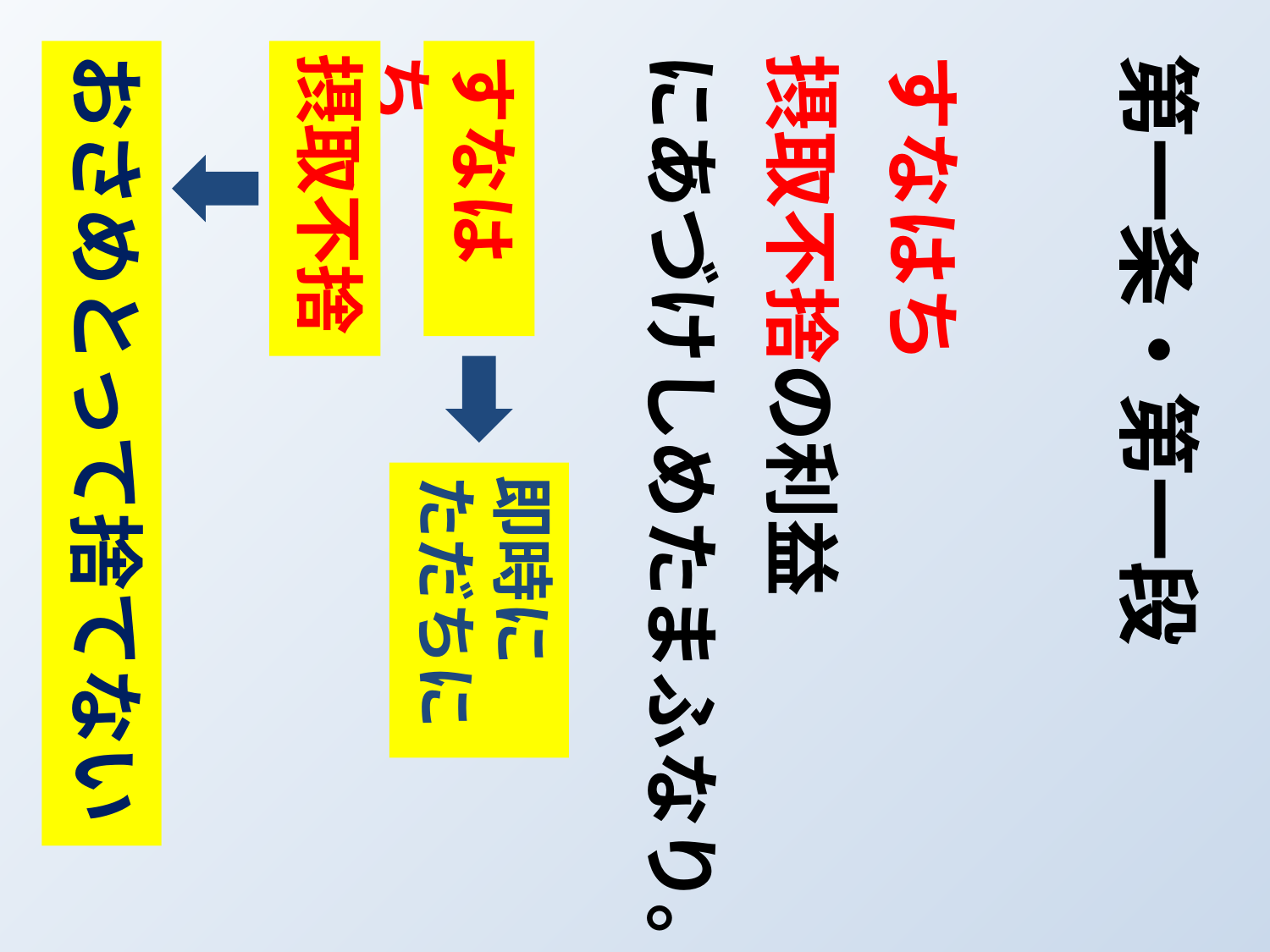

おさめとって捨てない
摂取不捨
すなはち
第一条・第一段

すなはち
摂取不捨の利益
にあづけしめたまふなり。

即時に
ただちに